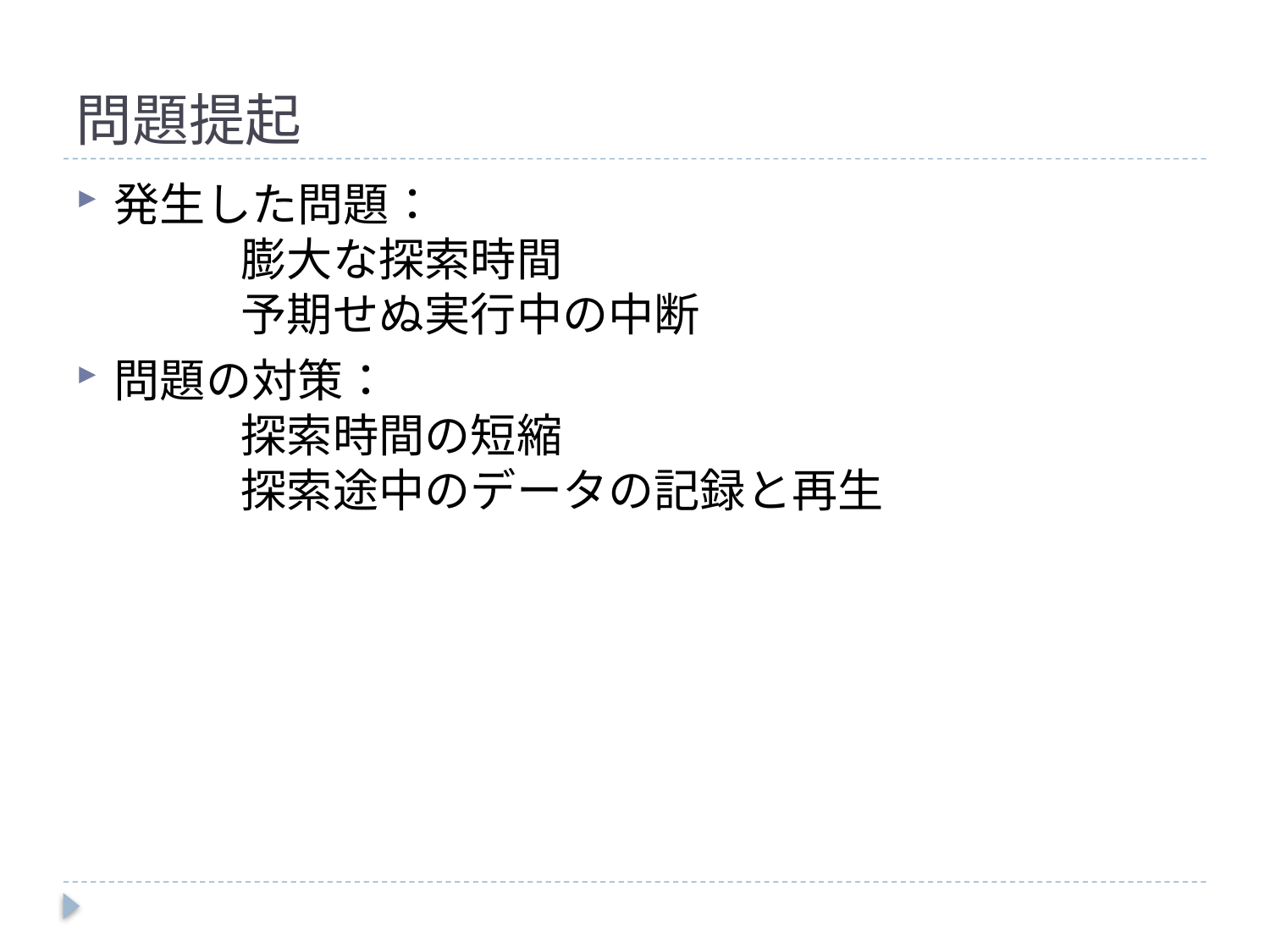

# 問題提起
発生した問題：
	膨大な探索時間
	予期せぬ実行中の中断
問題の対策：
	探索時間の短縮
	探索途中のデータの記録と再生